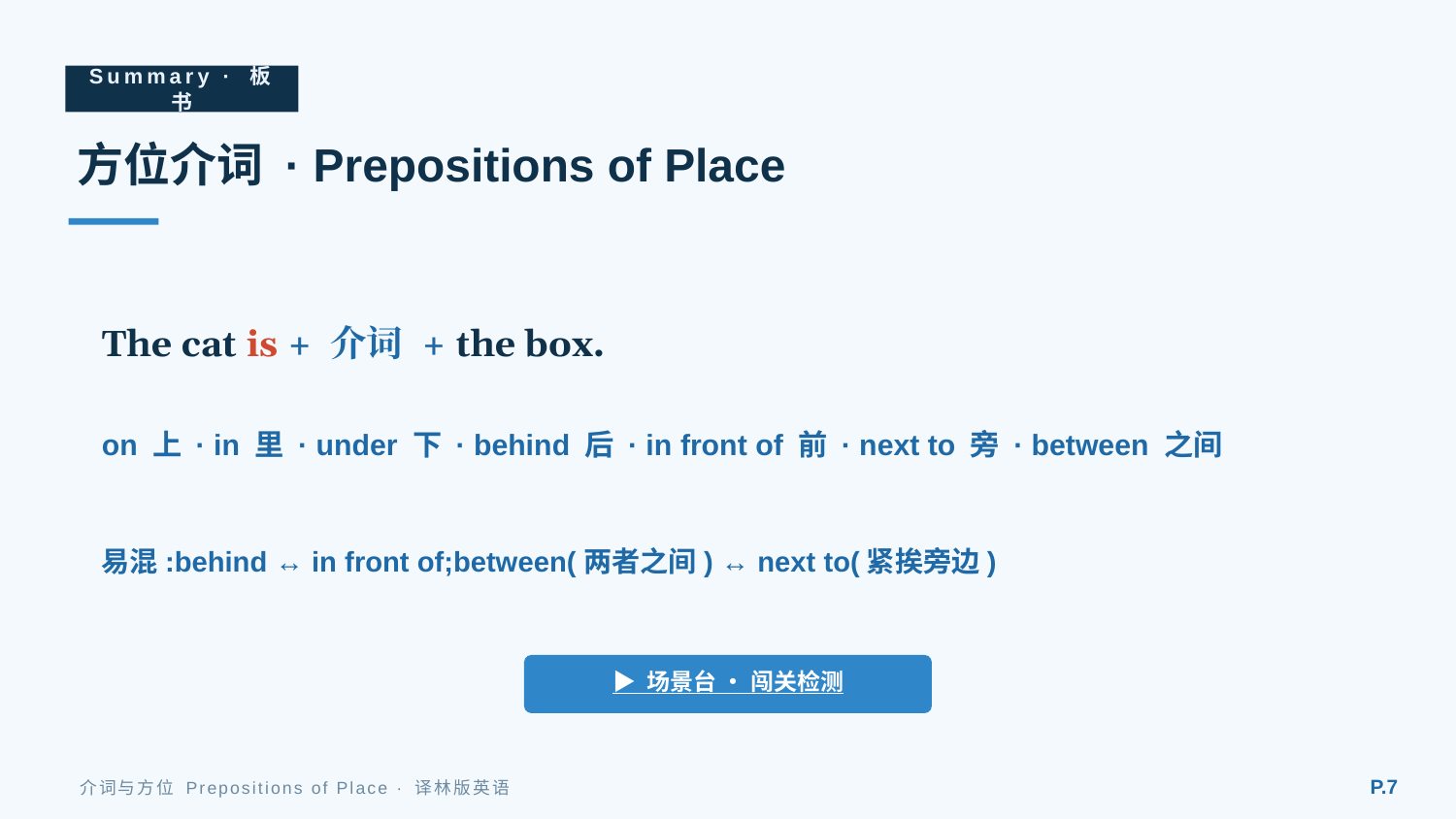

Summary · 板书

方位介词 · Prepositions of Place

The cat is + 介词 + the box.
on 上 · in 里 · under 下 · behind 后 · in front of 前 · next to 旁 · between 之间
易混:behind ↔ in front of;between(两者之间) ↔ next to(紧挨旁边)
▶  场景台 · 闯关检测

P.7
介词与方位 Prepositions of Place · 译林版英语